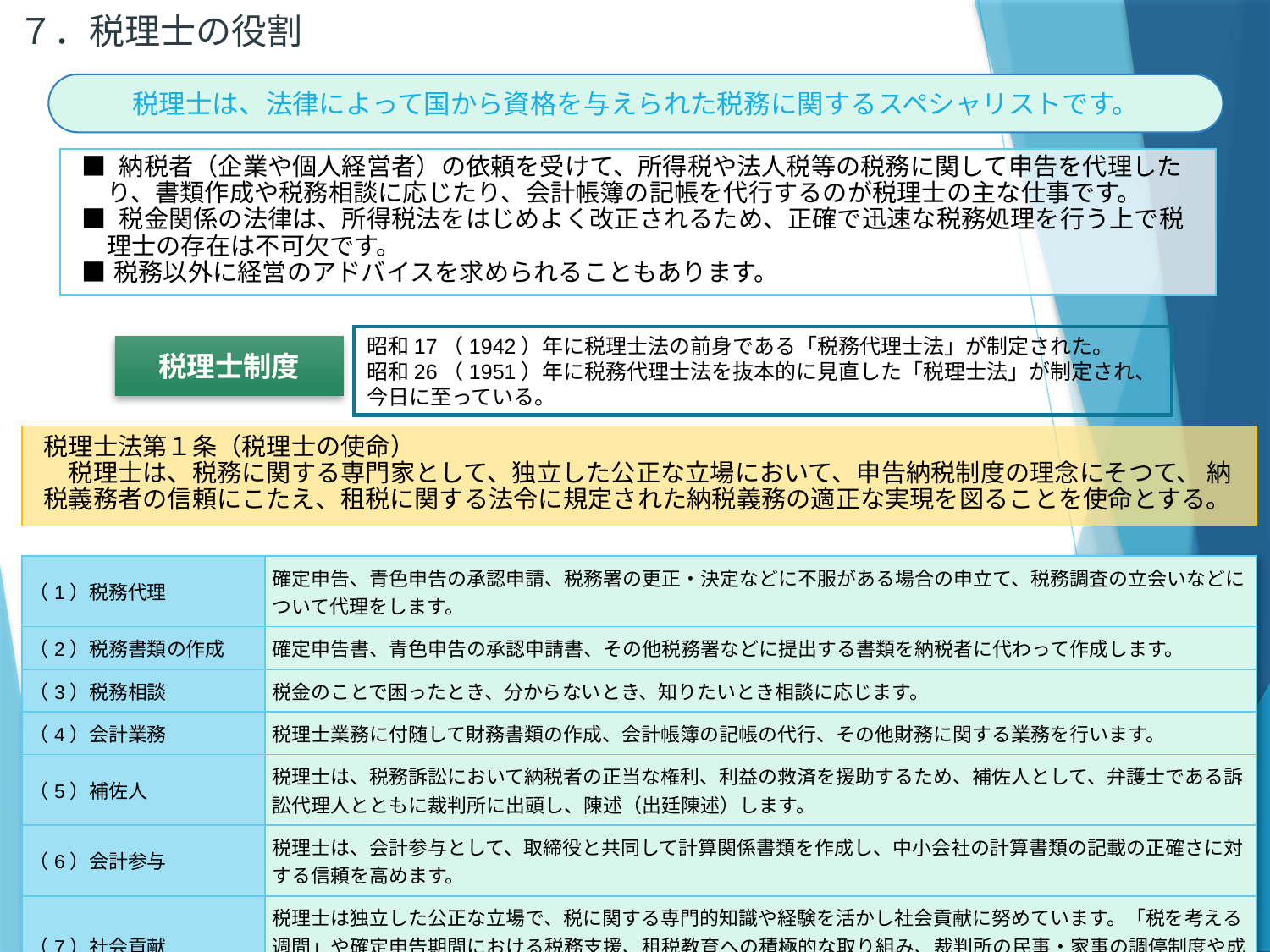

７．税理士の役割
税理士は、法律によって国から資格を与えられた税務に関するスペシャリストです。
| ■ 納税者（企業や個人経営者）の依頼を受けて、所得税や法人税等の税務に関して申告を代理したり、書類作成や税務相談に応じたり、会計帳簿の記帳を代行するのが税理士の主な仕事です。 ■ 税金関係の法律は、所得税法をはじめよく改正されるため、正確で迅速な税務処理を行う上で税理士の存在は不可欠です。 ■税務以外に経営のアドバイスを求められることもあります。 |
| --- |
昭和17（1942）年に税理士法の前身である「税務代理士法」が制定された。
昭和26（1951）年に税務代理士法を抜本的に見直した「税理士法」が制定され、今日に至っている。
税理士制度
| 税理士法第１条（税理士の使命） 　税理士は、税務に関する専門家として、独立した公正な立場において、申告納税制度の理念にそつて、 納税義務者の信頼にこたえ、租税に関する法令に規定された納税義務の適正な実現を図ることを使命とする。 |
| --- |
| （1）税務代理 | 確定申告、青色申告の承認申請、税務署の更正・決定などに不服がある場合の申立て、税務調査の立会いなどについて代理をします。 |
| --- | --- |
| （2）税務書類の作成 | 確定申告書、青色申告の承認申請書、その他税務署などに提出する書類を納税者に代わって作成します。 |
| （3）税務相談 | 税金のことで困ったとき、分からないとき、知りたいとき相談に応じます。 |
| （4）会計業務 | 税理士業務に付随して財務書類の作成、会計帳簿の記帳の代行、その他財務に関する業務を行います。 |
| （5）補佐人 | 税理士は、税務訴訟において納税者の正当な権利、利益の救済を援助するため、補佐人として、弁護士である訴訟代理人とともに裁判所に出頭し、陳述（出廷陳述）します。 |
| （6）会計参与 | 税理士は、会計参与として、取締役と共同して計算関係書類を作成し、中小会社の計算書類の記載の正確さに対する信頼を高めます。 |
| （7）社会貢献 | 税理士は独立した公正な立場で、税に関する専門的知識や経験を活かし社会貢献に努めています。「税を考える週間」や確定申告期間における税務支援、租税教育への積極的な取り組み、裁判所の民事・家事の調停制度や成年後見制度への参画等を行っています。 |